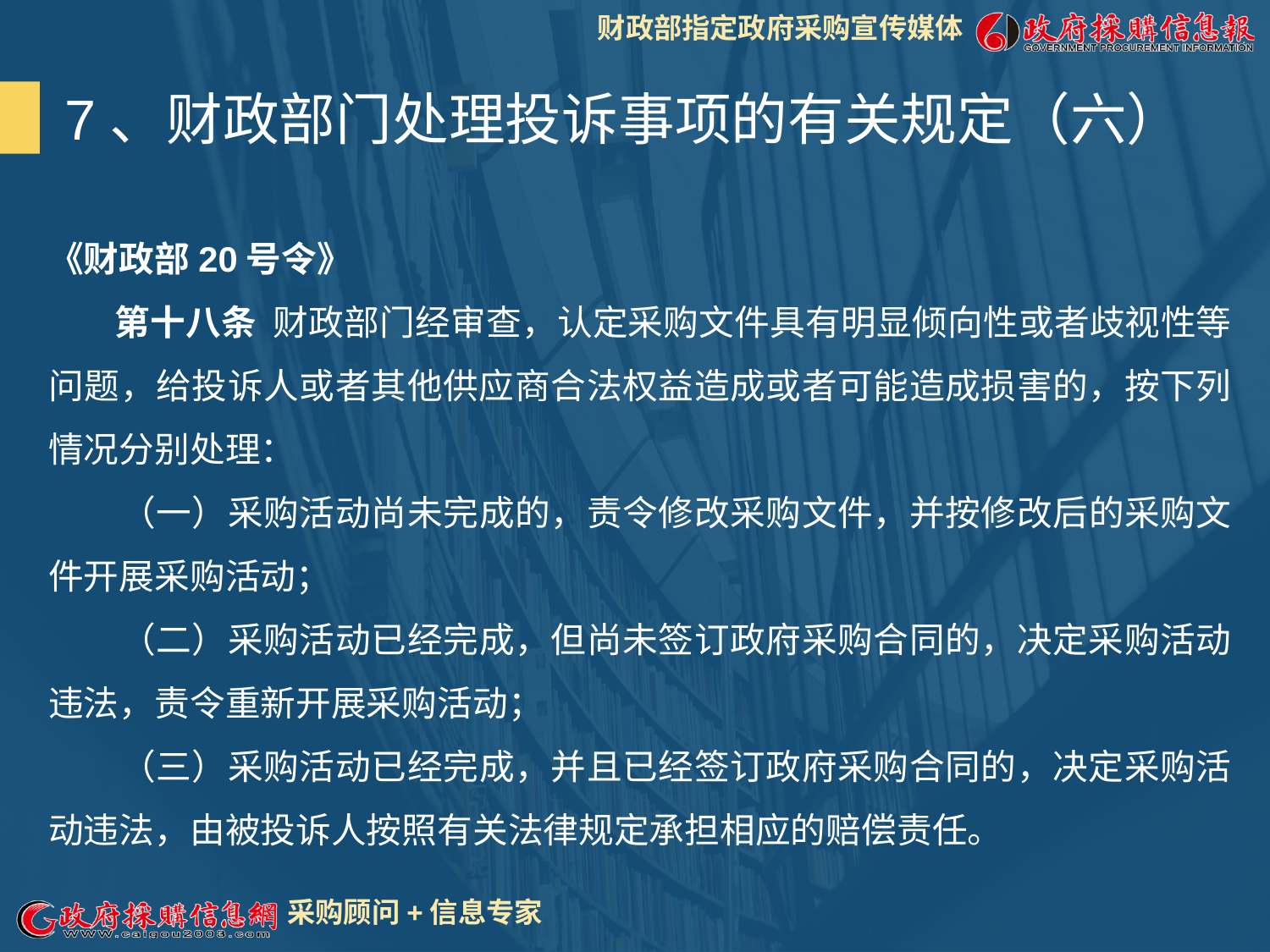

7、财政部门处理投诉事项的有关规定（六）
《财政部20号令》
       第十八条  财政部门经审查，认定采购文件具有明显倾向性或者歧视性等问题，给投诉人或者其他供应商合法权益造成或者可能造成损害的，按下列情况分别处理：
　　（一）采购活动尚未完成的，责令修改采购文件，并按修改后的采购文件开展采购活动；
　　（二）采购活动已经完成，但尚未签订政府采购合同的，决定采购活动违法，责令重新开展采购活动；
　　（三）采购活动已经完成，并且已经签订政府采购合同的，决定采购活动违法，由被投诉人按照有关法律规定承担相应的赔偿责任。